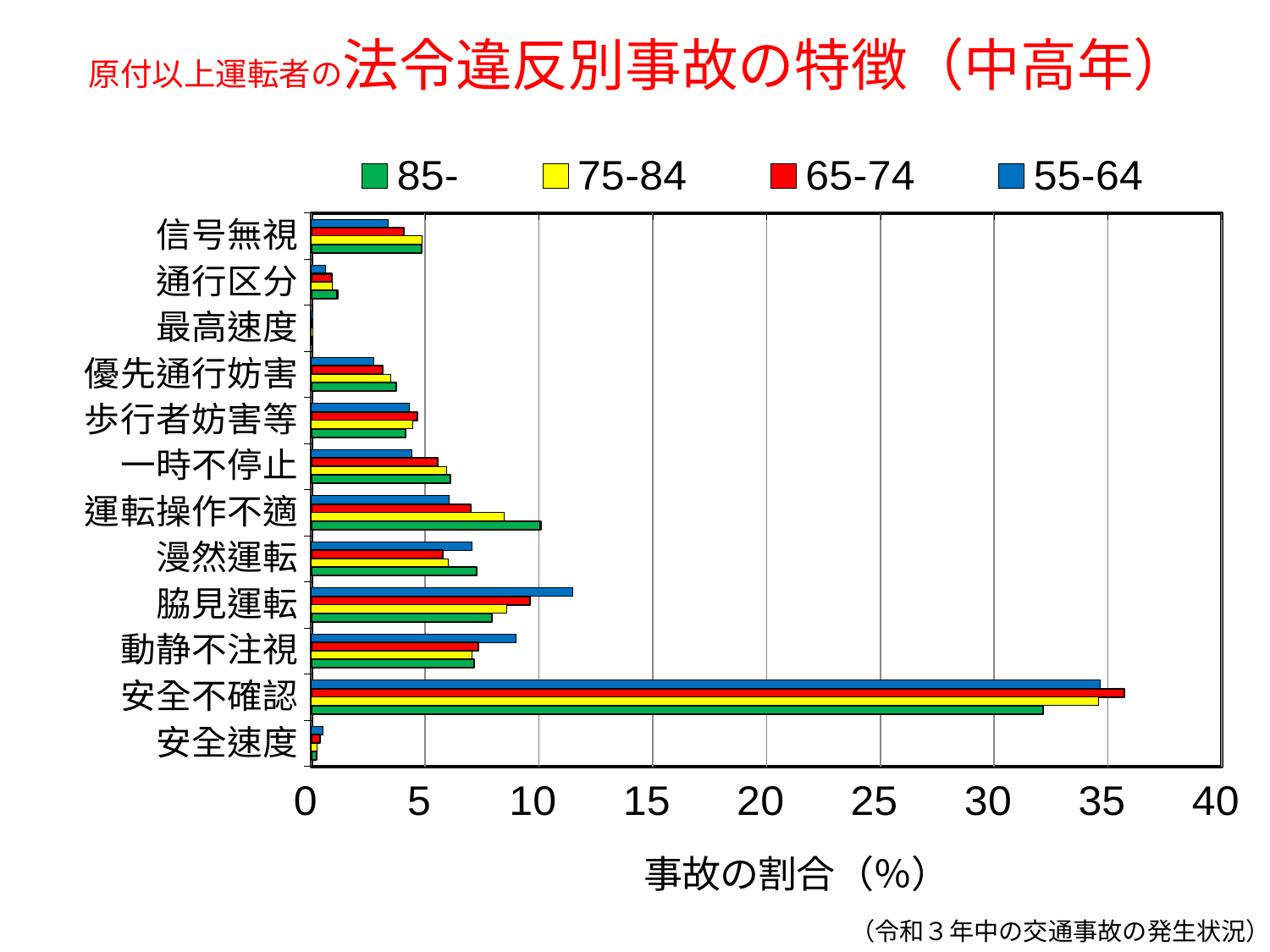

# 原付以上運転者の法令違反別事故の特徴（中高年）

### Chart

| Category | 55-64 | 65-74 | 75-84 | 85- |
|---|---|---|---|---|
| 信号無視 | 3.38917866500012 | 4.061142626569509 | 4.847009096756409 | 4.835281615302869 |
| 通行区分 | 0.6201475855106603 | 0.9043222330350573 | 0.9234586051640172 | 1.1424017003188096 |
| 最高速度 | 0.07451385717376151 | 0.040350335857207285 | 0.050537535605990995 | 0.0 |
| 優先通行妨害 | 2.7570127154291755 | 3.1235907051814578 | 3.487089956813379 | 3.7194473963868226 |
| 歩行者妨害等 | 4.288152296709372 | 4.645035721914979 | 4.447303133327207 | 4.1445270988310305 |
| 一時不停止 | 4.396317573251929 | 5.539863758277753 | 5.940457594413305 | 6.110520722635495 |
| 運転操作不適 | 6.047640795134966 | 6.999596496641428 | 8.476523017550308 | 10.069075451647185 |
| 漫然運転 | 7.0740090858832305 | 5.758230281740286 | 6.018561058531654 | 7.252922422954304 |
| 脇見運転 | 11.484748696007498 | 9.612874130687617 | 8.568409445924836 | 7.917109458023379 |
| 動静不注視 | 9.006562026776916 | 7.348508224347867 | 7.043094734907654 | 7.1466524973432515 |
| 安全不確認 | 34.67778765954378 | 35.712420782796514 | 34.58605164017275 | 32.15778290603101 |
| 安全速度 | 0.49996394490781915 | 0.37739431772329163 | 0.24809335661122853 | 0.2391073326248672 |
（令和３年中の交通事故の発生状況）